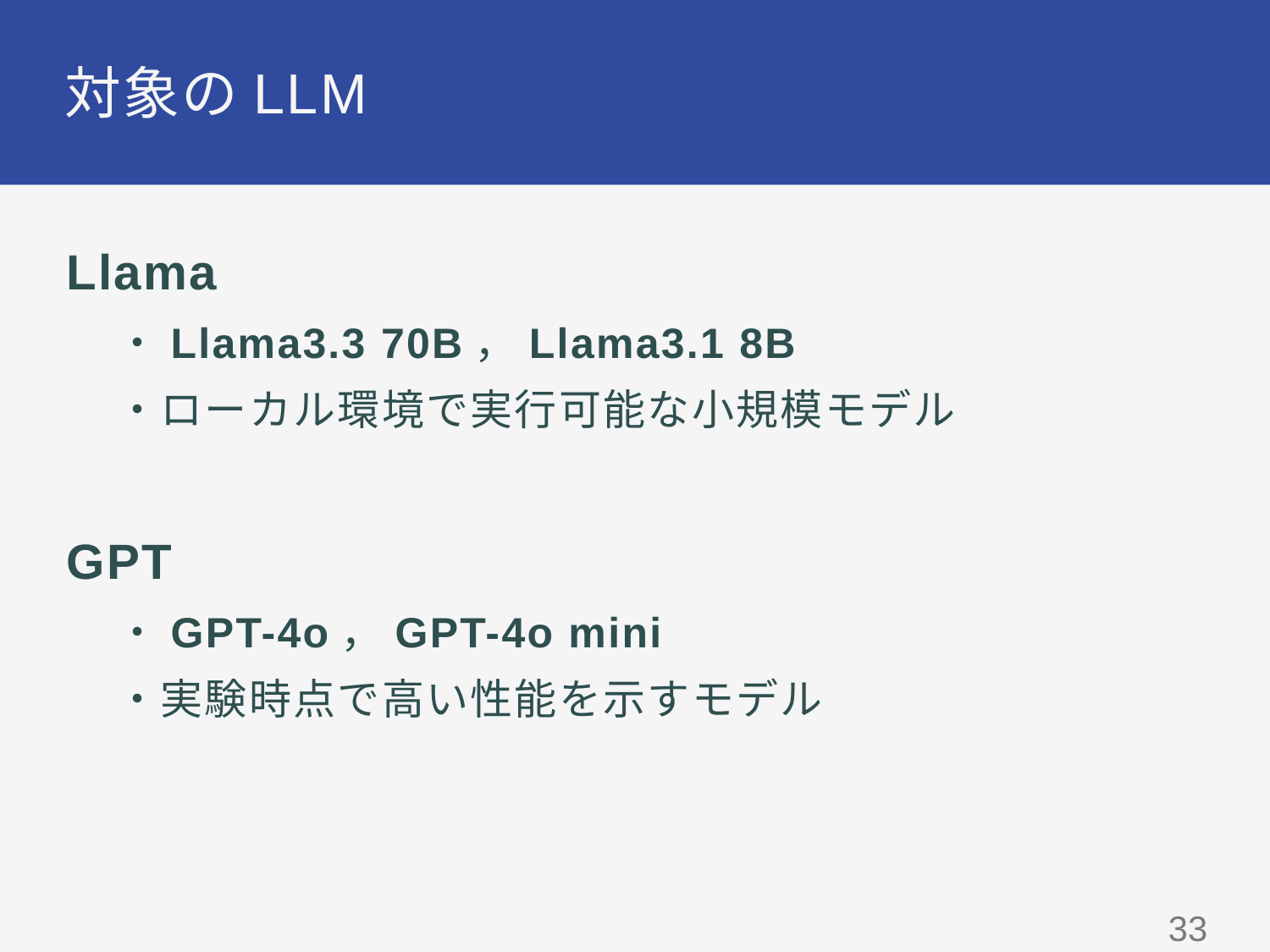

# 対象のLLM
Llama
・Llama3.3 70B，Llama3.1 8B
・ローカル環境で実行可能な小規模モデル

GPT
・GPT-4o，GPT-4o mini
・実験時点で高い性能を示すモデル
33